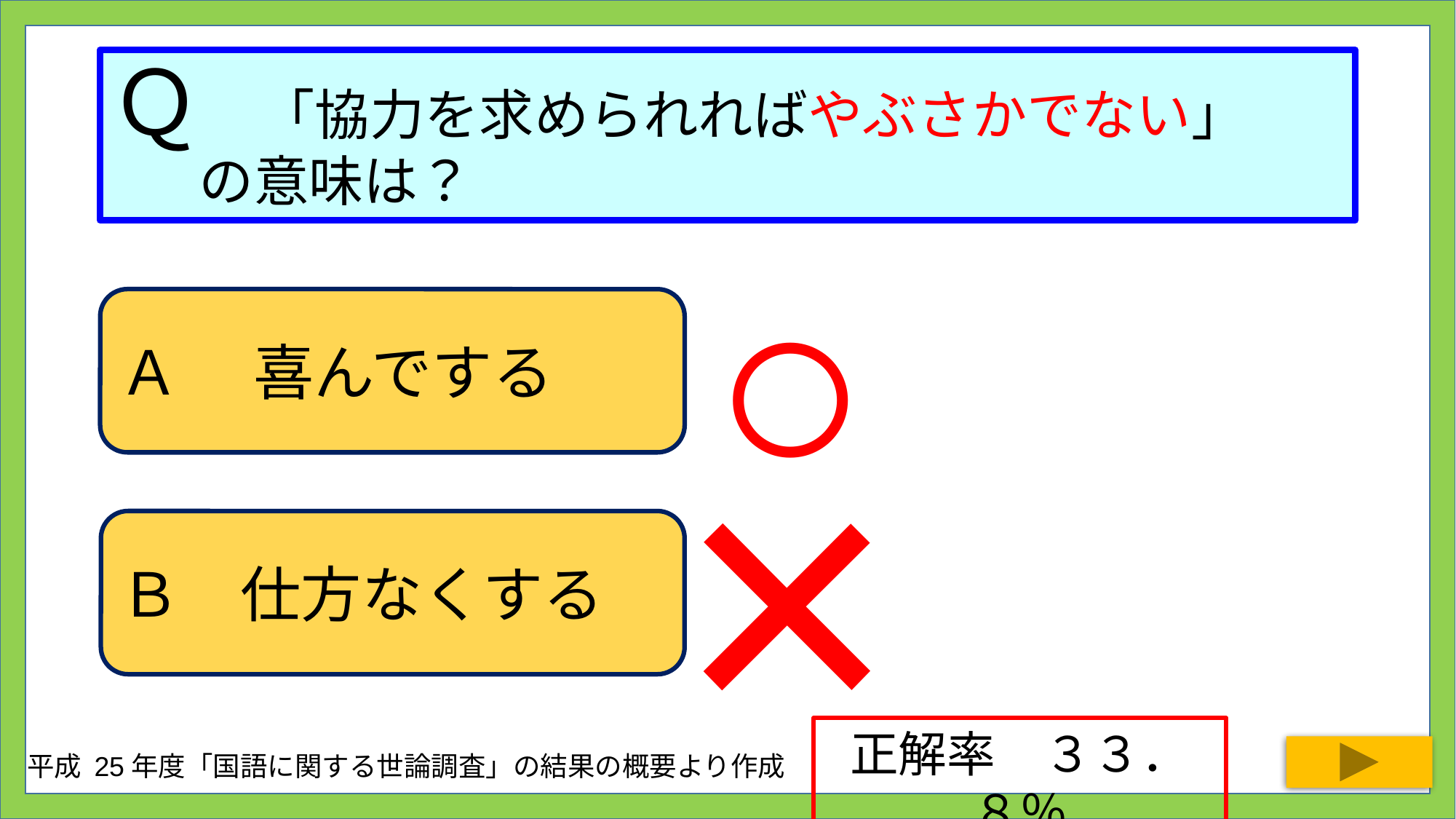

# Ｑ　「協力を求められればやぶさかでない」 の意味は？
○
Ａ　 喜んでする
×
Ｂ　仕方なくする
正解率　３３．８％

平成 25年度「国語に関する世論調査」の結果の概要より作成